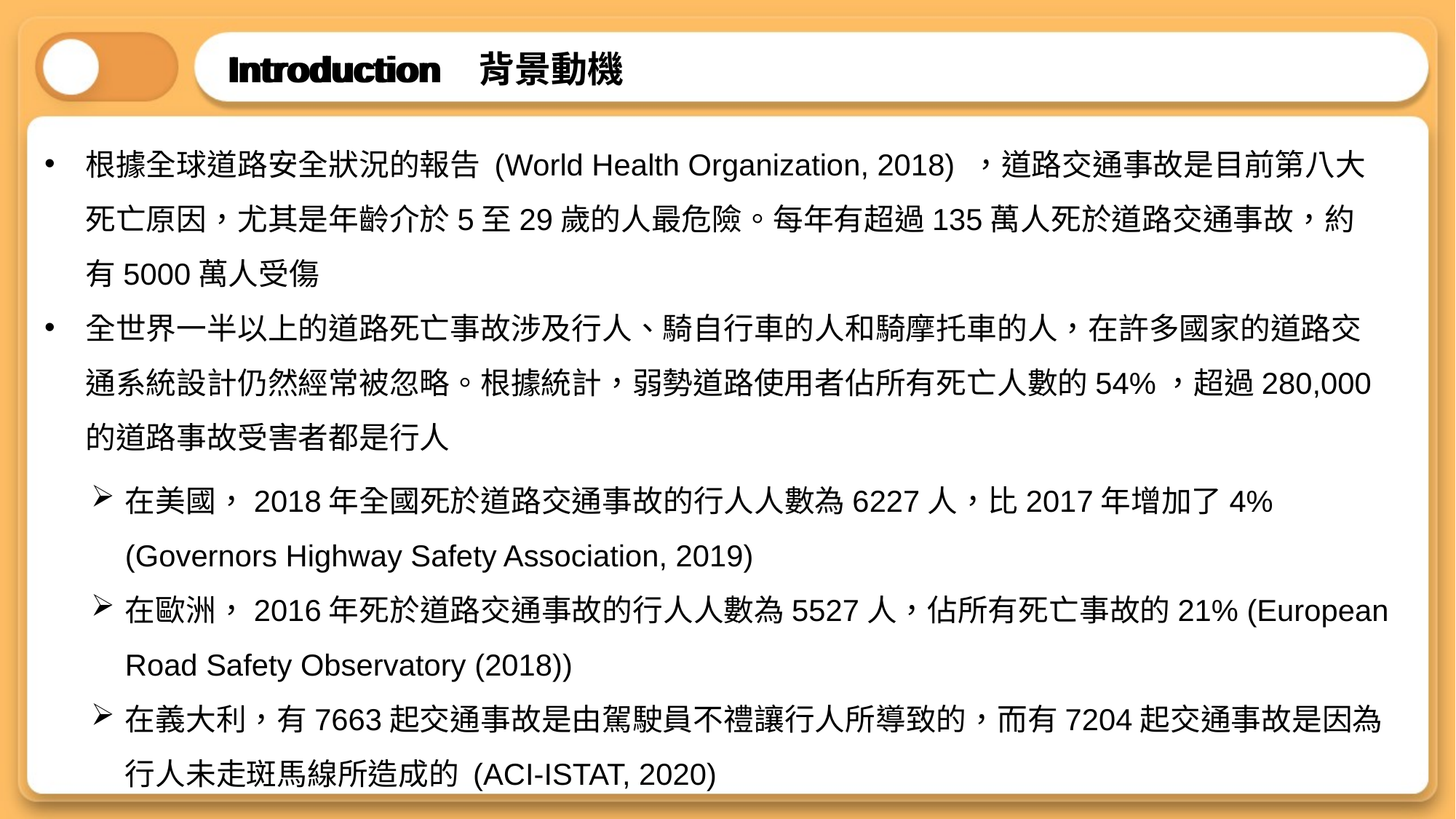

Introduction
Introduction   背景動機
根據全球道路安全狀況的報告 (World Health Organization, 2018) ，道路交通事故是目前第八大死亡原因，尤其是年齡介於5至29歲的人最危險。每年有超過135萬人死於道路交通事故，約有5000萬人受傷
全世界一半以上的道路死亡事故涉及行人、騎自行車的人和騎摩托車的人，在許多國家的道路交通系統設計仍然經常被忽略。根據統計，弱勢道路使用者佔所有死亡人數的54%，超過280,000的道路事故受害者都是行人

在美國，2018年全國死於道路交通事故的行人人數為6227人，比2017年增加了4% (Governors Highway Safety Association, 2019)
在歐洲，2016年死於道路交通事故的行人人數為5527人，佔所有死亡事故的21% (European Road Safety Observatory (2018))
在義大利，有7663起交通事故是由駕駛員不禮讓行人所導致的，而有7204起交通事故是因為行人未走斑馬線所造成的 (ACI-ISTAT, 2020)